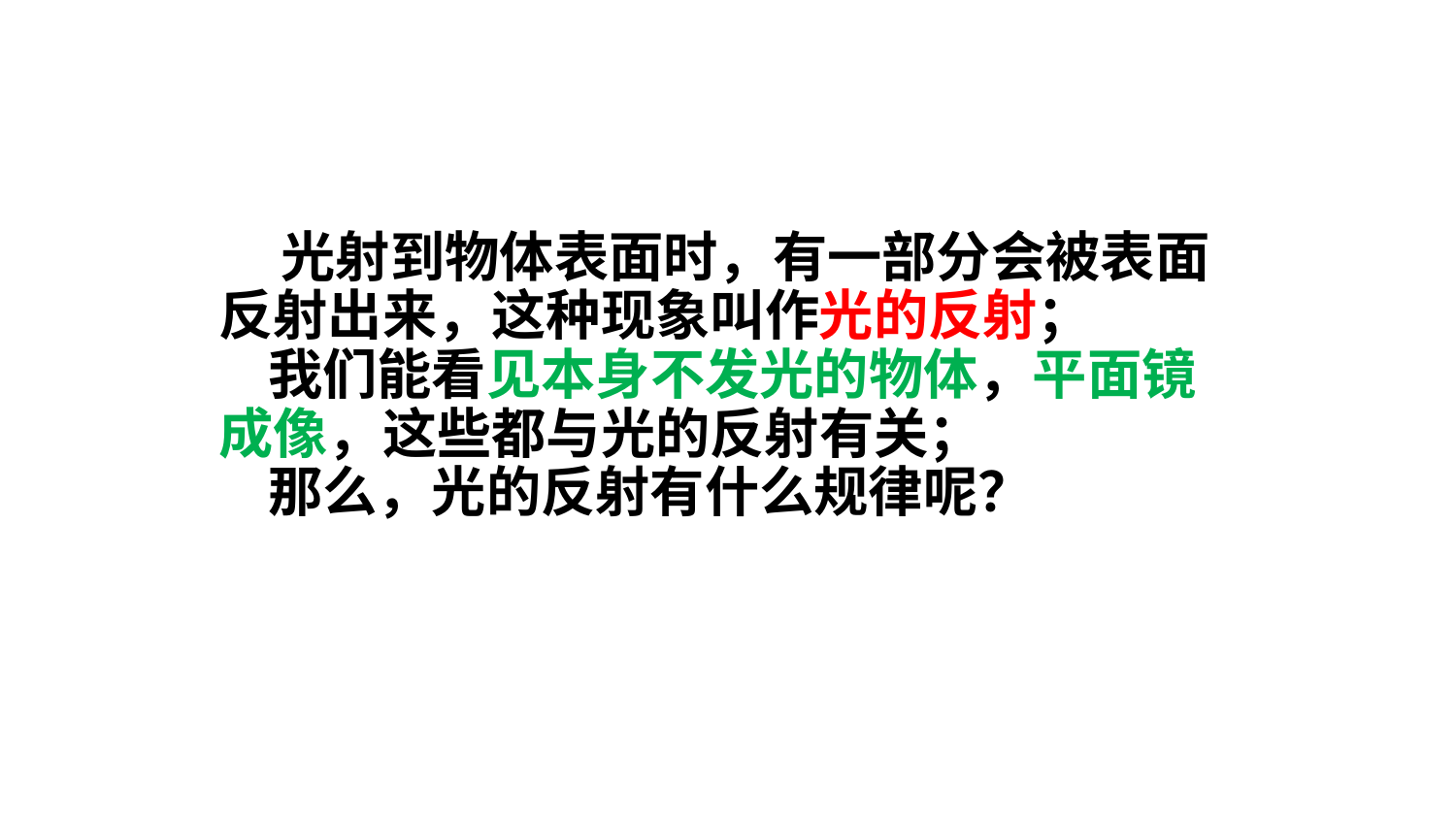

# 光射到物体表面时，有一部分会被表面反射出来，这种现象叫作光的反射； 我们能看见本身不发光的物体，平面镜成像，这些都与光的反射有关； 那么，光的反射有什么规律呢？